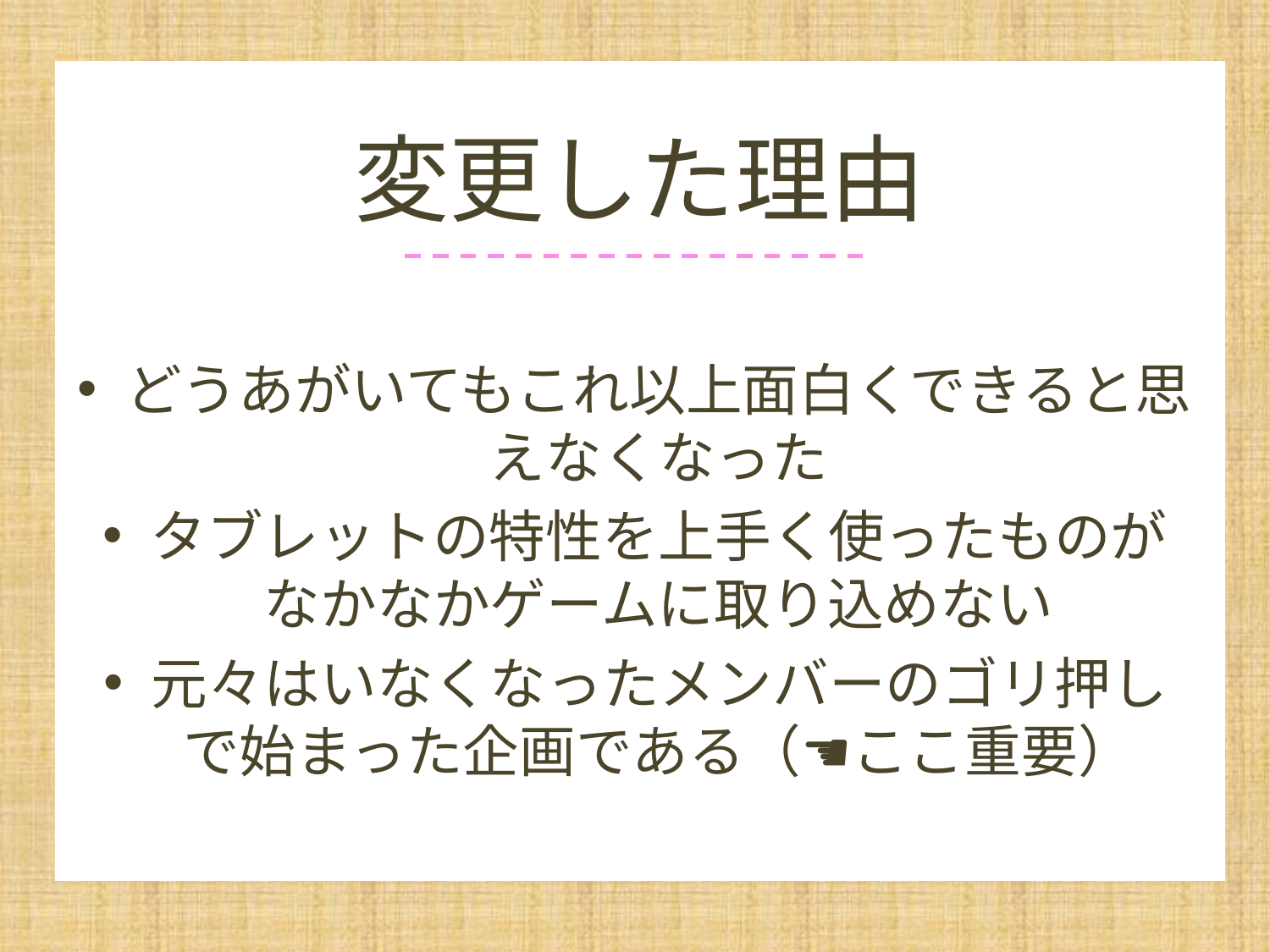

# 変更した理由

どうあがいてもこれ以上面白くできると思えなくなった
タブレットの特性を上手く使ったものがなかなかゲームに取り込めない
元々はいなくなったメンバーのゴリ押しで始まった企画である（☚ここ重要）